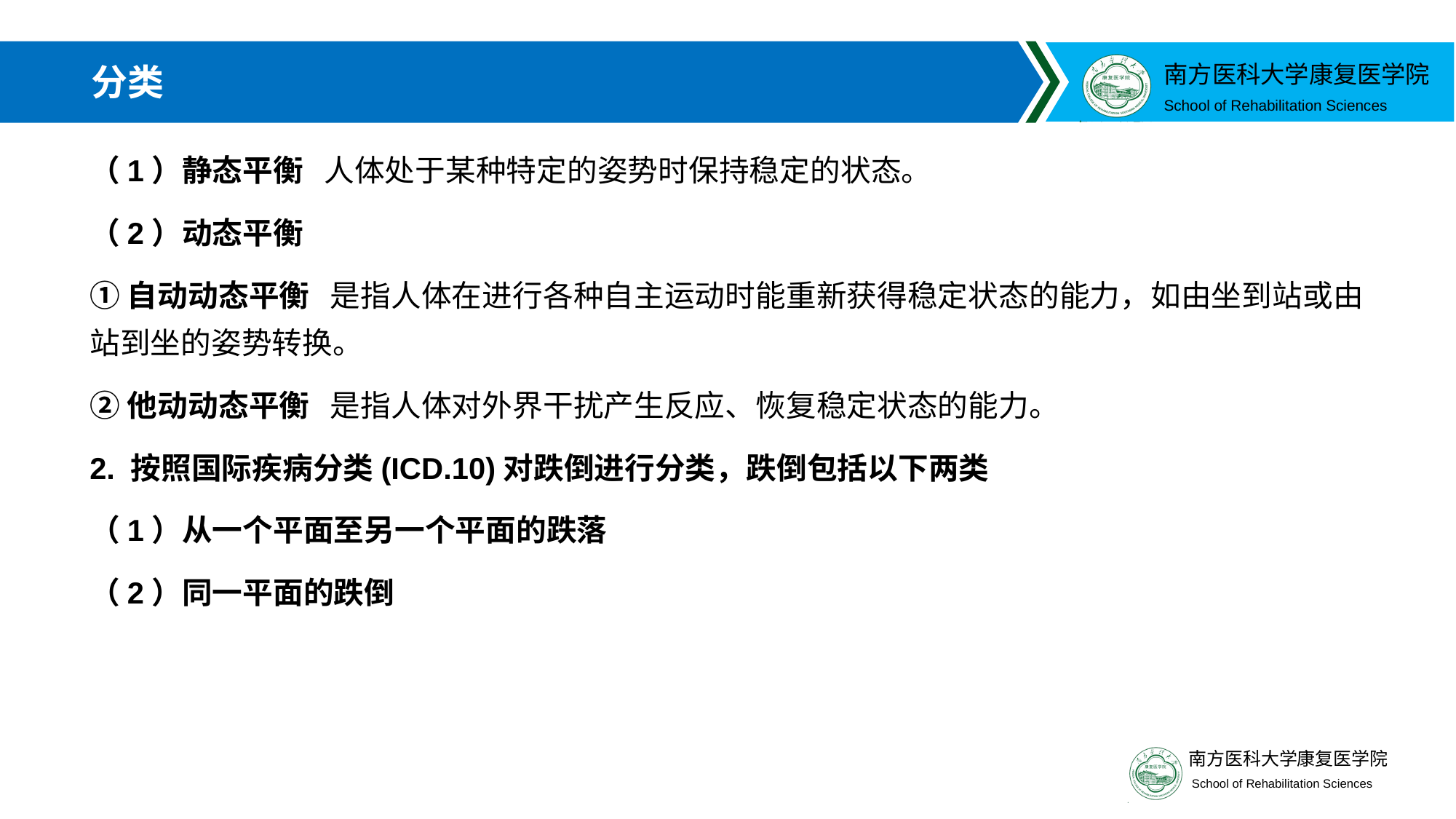

# 分类
（1）静态平衡   人体处于某种特定的姿势时保持稳定的状态。
（2）动态平衡
①自动动态平衡   是指人体在进行各种自主运动时能重新获得稳定状态的能力，如由坐到站或由站到坐的姿势转换。
②他动动态平衡   是指人体对外界干扰产生反应、恢复稳定状态的能力。
2. 按照国际疾病分类(ICD.10)对跌倒进行分类，跌倒包括以下两类
（1）从一个平面至另一个平面的跌落
（2）同一平面的跌倒